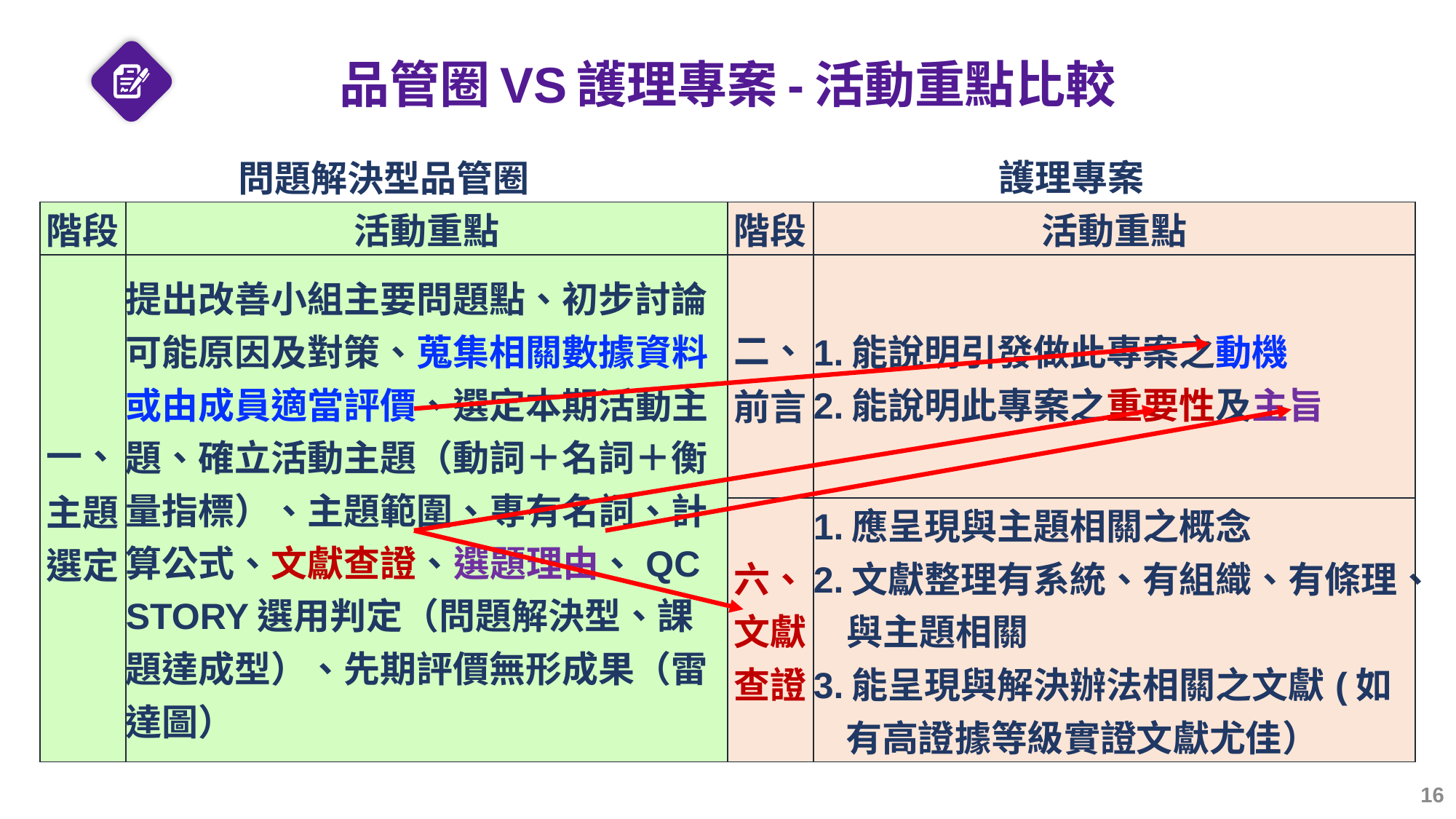

品管圈VS護理專案-活動重點比較
| 問題解決型品管圈 | 問題解決型品管圈 | 護理專案 | 護理專案 |
| --- | --- | --- | --- |
| 階段 | 活動重點 | 階段 | 活動重點 |
| 一、 主題選定 | 提出改善小組主要問題點、初步討論可能原因及對策、蒐集相關數據資料或由成員適當評價、選定本期活動主題、確立活動主題（動詞＋名詞＋衡量指標）、主題範圍、專有名詞、計算公式、文獻查證、選題理由、QC STORY選用判定（問題解決型、課題達成型）、先期評價無形成果（雷達圖） | 二、 前言 | 1.能說明引發做此專案之動機 2.能說明此專案之重要性及主旨 |
|  |  | 六、文獻查證 | 1.應呈現與主題相關之概念 2.文獻整理有系統、有組織、有條理、與主題相關 3.能呈現與解決辦法相關之文獻(如有高證據等級實證文獻尤佳） |
16